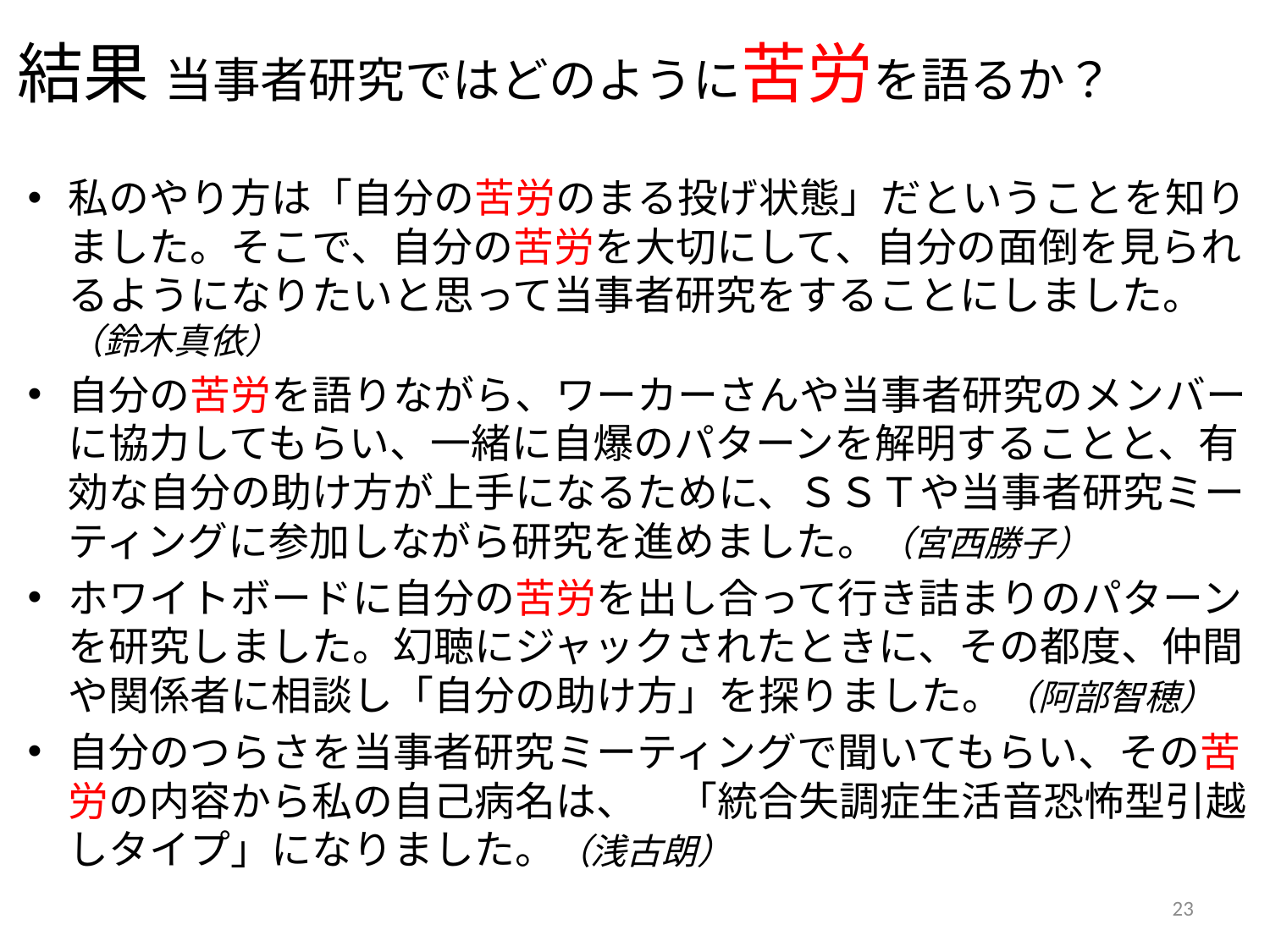

# 結果 当事者研究ではどのように苦労を語るか？
私のやり方は「自分の苦労のまる投げ状態」だということを知りました。そこで、自分の苦労を大切にして、自分の面倒を見られるようになりたいと思って当事者研究をすることにしました。（鈴木真依）
自分の苦労を語りながら、ワーカーさんや当事者研究のメンバーに協力してもらい、一緒に自爆のパターンを解明することと、有効な自分の助け方が上手になるために、ＳＳＴや当事者研究ミーティングに参加しながら研究を進めました。（宮西勝子）
ホワイトボードに自分の苦労を出し合って行き詰まりのパターンを研究しました。幻聴にジャックされたときに、その都度、仲間や関係者に相談し「自分の助け方」を探りました。（阿部智穂）
自分のつらさを当事者研究ミーティングで聞いてもらい、その苦労の内容から私の自己病名は、　「統合失調症生活音恐怖型引越しタイプ」になりました。（浅古朗）
23